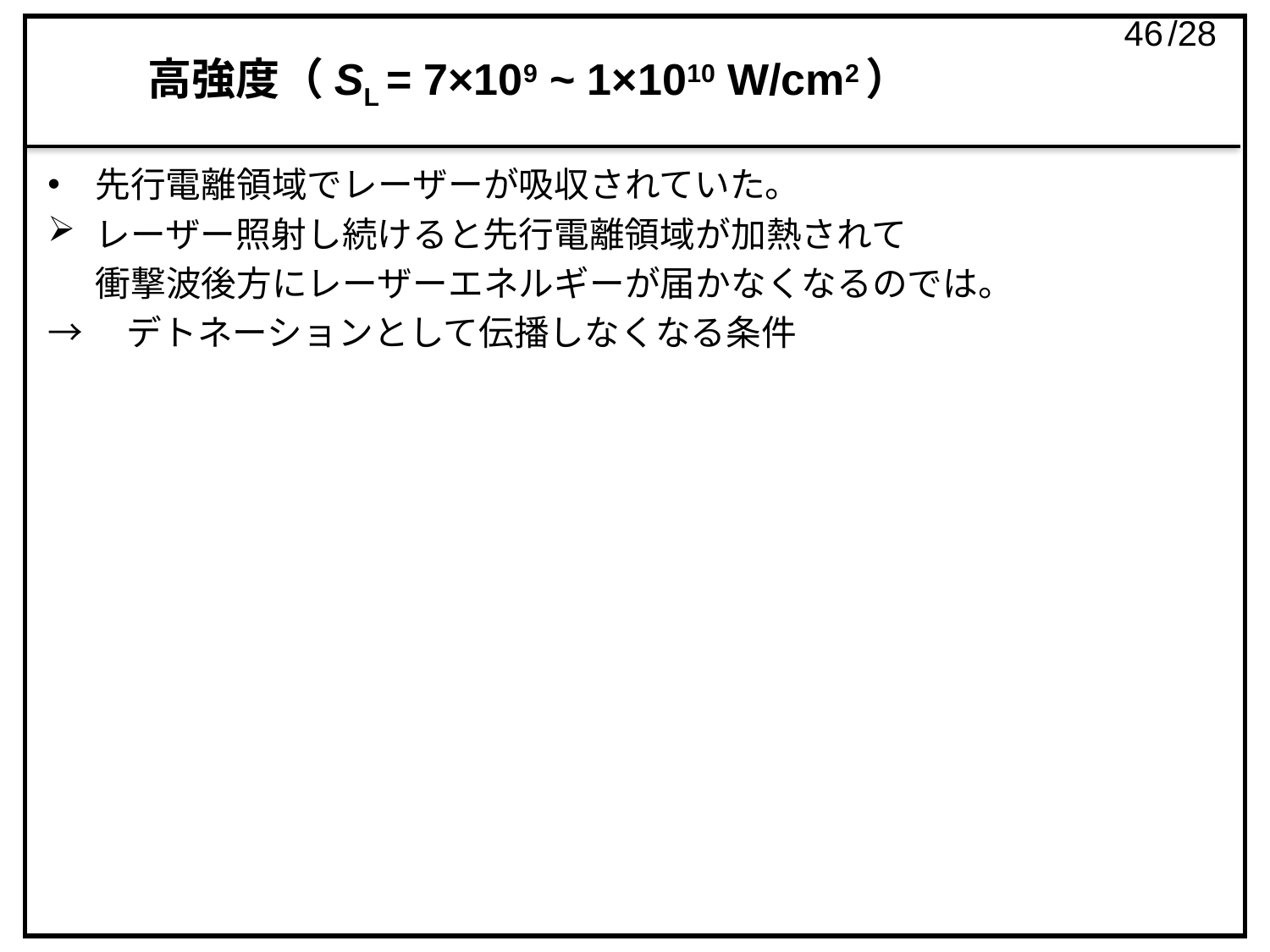

46
# 高強度（SL = 7×109 ~ 1×1010 W/cm2）
先行電離領域でレーザーが吸収されていた。
レーザー照射し続けると先行電離領域が加熱されて
     衝撃波後方にレーザーエネルギーが届かなくなるのでは。
→　デトネーションとして伝播しなくなる条件